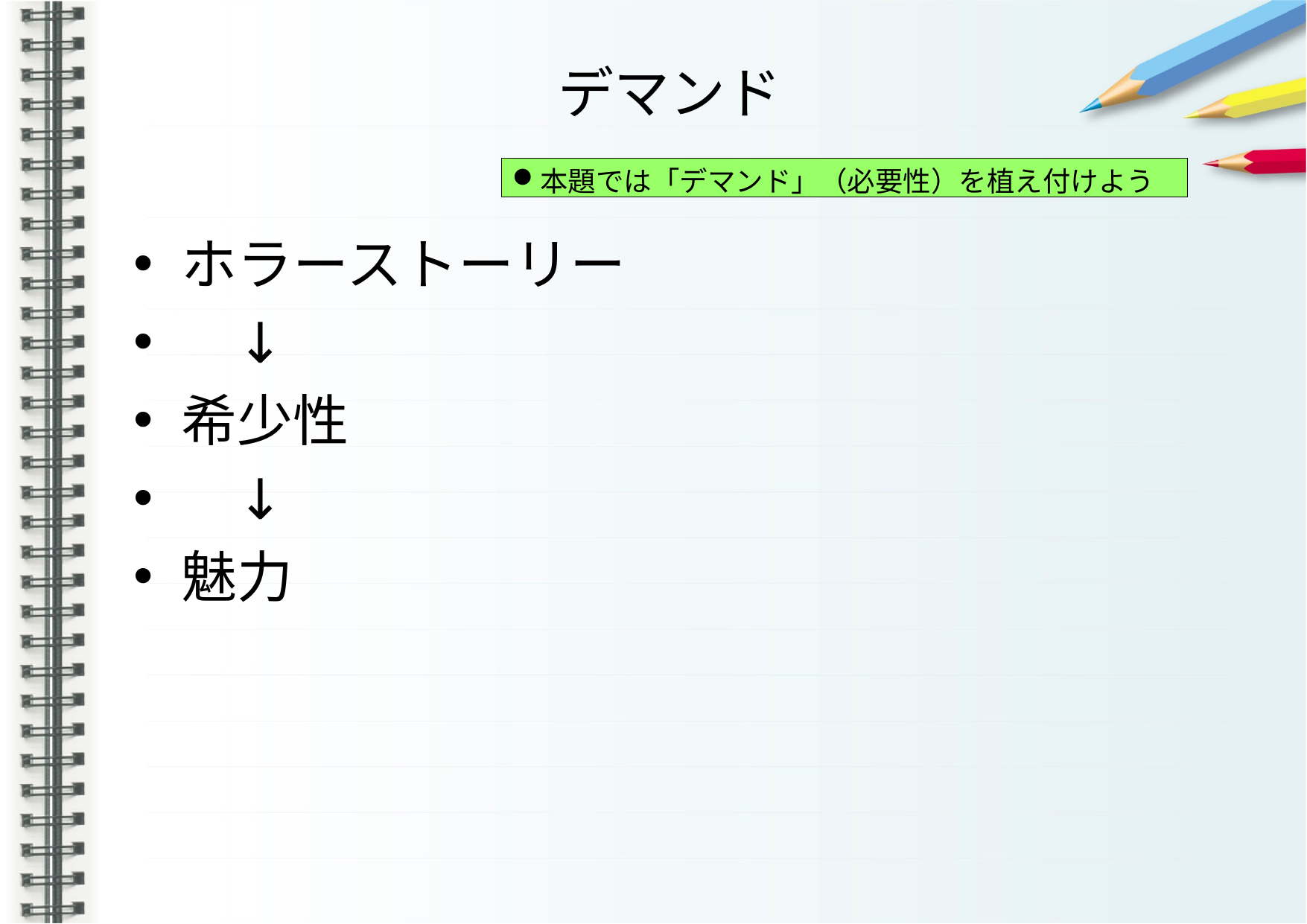

デマンド
本題では「デマンド」（必要性）を植え付けよう
ホラーストーリー
　↓
希少性
　↓
魅力